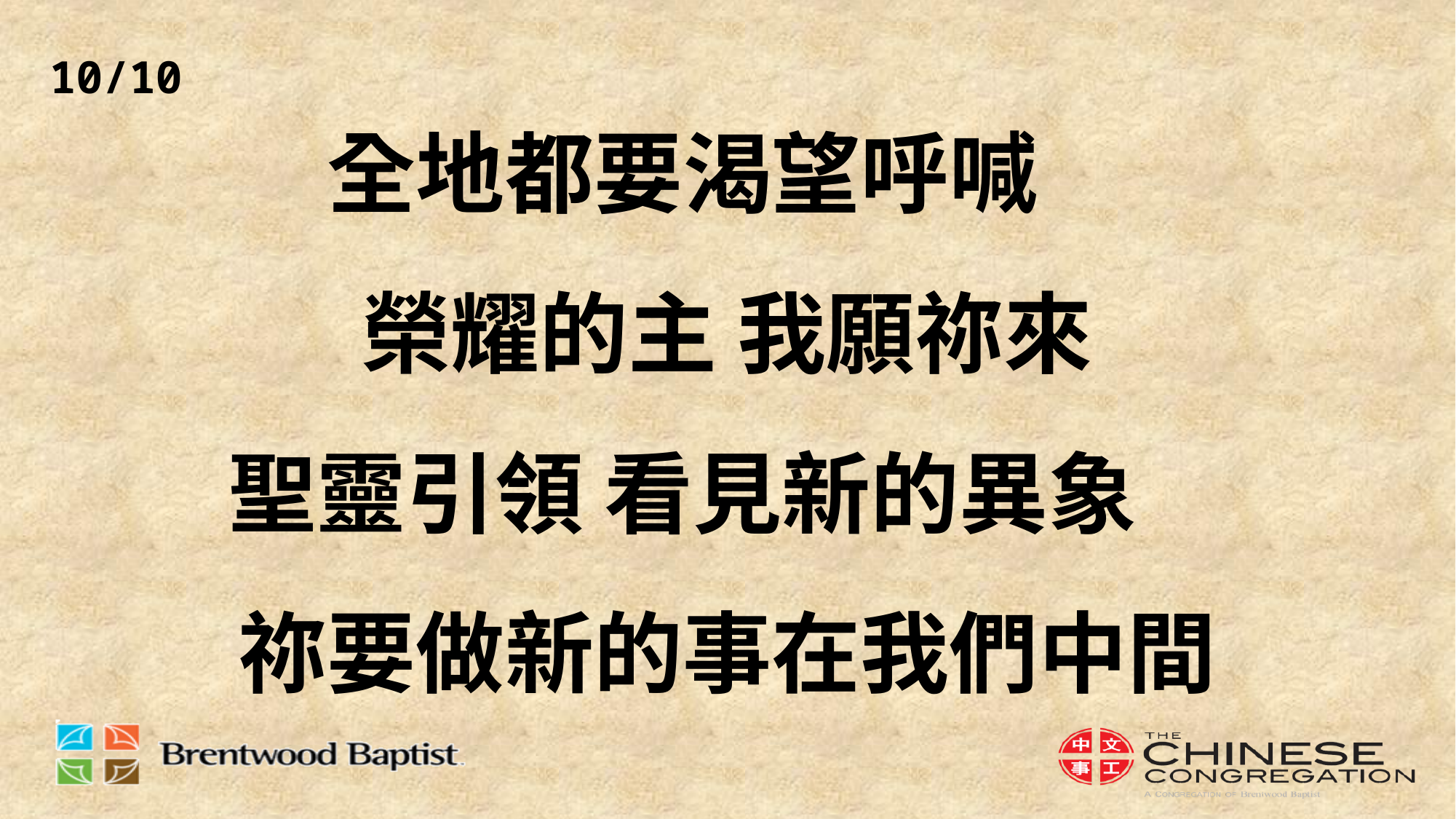

10/10
# 全地都要渴望呼喊　 榮耀的主 我願祢來 聖靈引領 看見新的異象　 祢要做新的事在我們中間